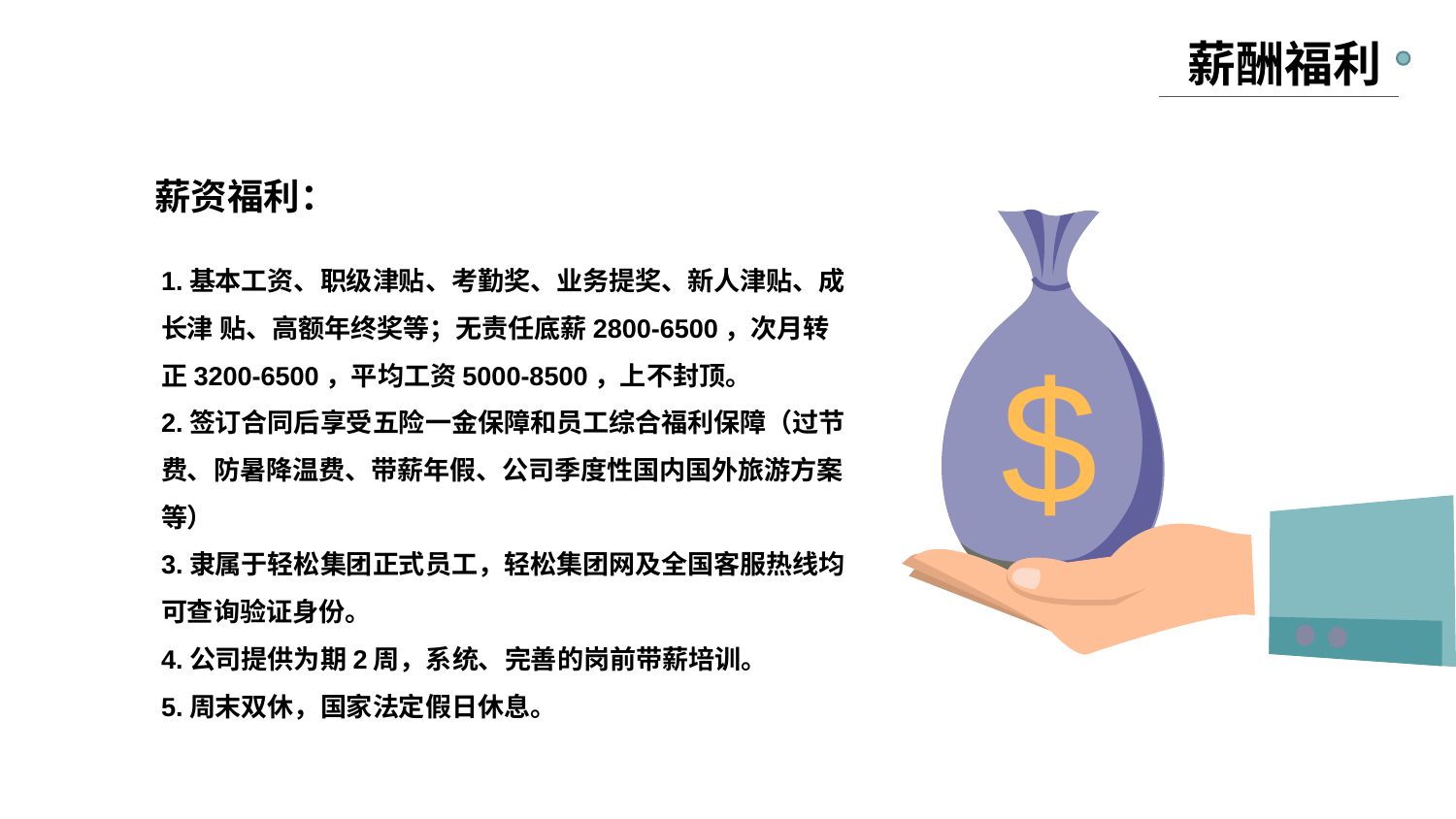

薪酬福利
薪资福利：

$

1.基本工资、职级津贴、考勤奖、业务提奖、新人津贴、成长津 贴、高额年终奖等；无责任底薪2800-6500，次月转正3200-6500，平均工资5000-8500，上不封顶。
2.签订合同后享受五险一金保障和员工综合福利保障（过节费、防暑降温费、带薪年假、公司季度性国内国外旅游方案等）
3.隶属于轻松集团正式员工，轻松集团网及全国客服热线均可查询验证身份。
4.公司提供为期2周，系统、完善的岗前带薪培训。
5.周末双休，国家法定假日休息。